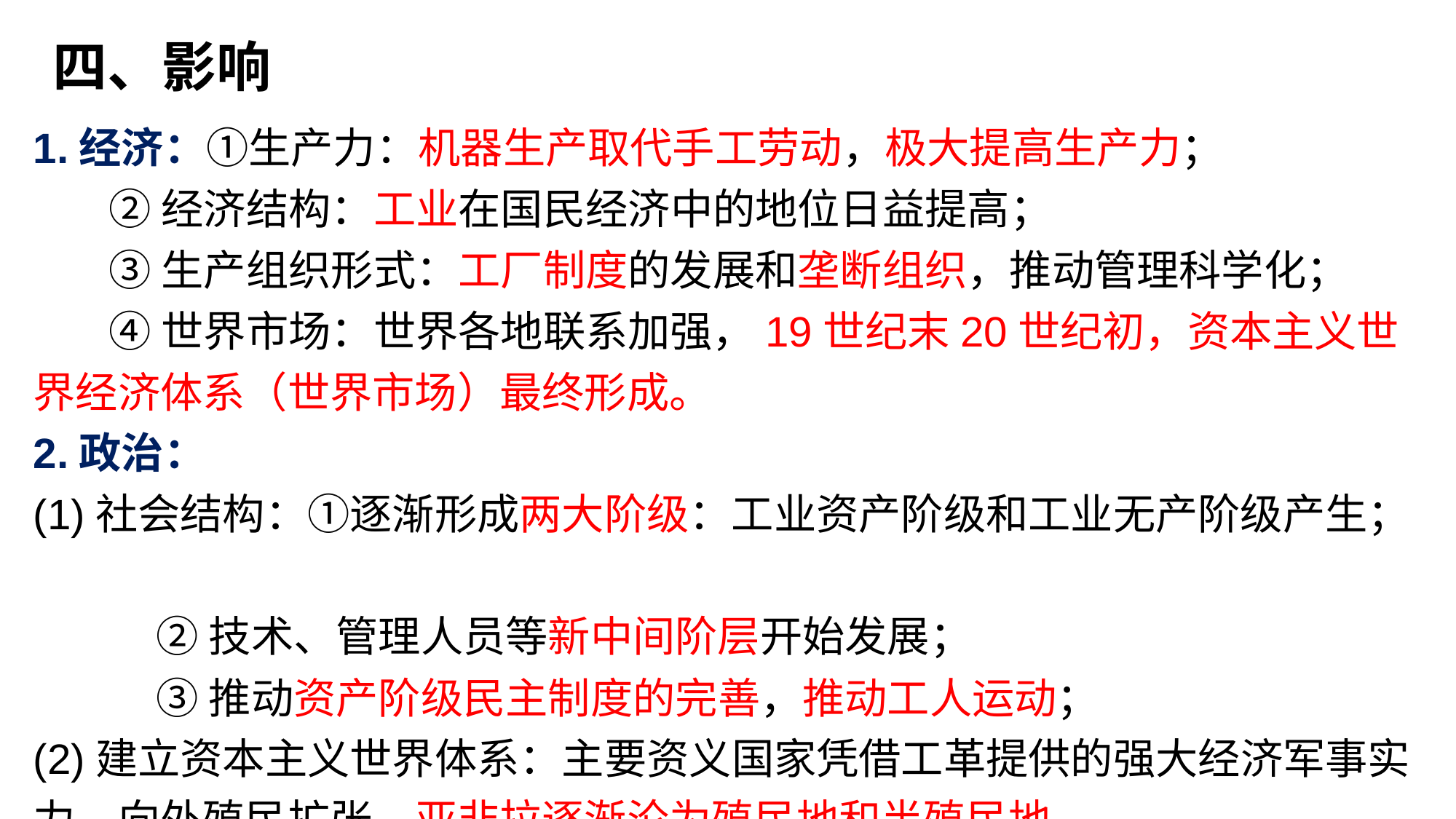

四、影响
1.经济：①生产力：机器生产取代手工劳动，极大提高生产力；
        ②经济结构：工业在国民经济中的地位日益提高；
        ③生产组织形式：工厂制度的发展和垄断组织，推动管理科学化；
        ④世界市场：世界各地联系加强，19世纪末20世纪初，资本主义世界经济体系（世界市场）最终形成。
2.政治：
(1)社会结构：①逐渐形成两大阶级：工业资产阶级和工业无产阶级产生；
             ②技术、管理人员等新中间阶层开始发展；
             ③推动资产阶级民主制度的完善，推动工人运动；
(2)建立资本主义世界体系：主要资义国家凭借工革提供的强大经济军事实力，向外殖民扩张，亚非拉逐渐沦为殖民地和半殖民地。